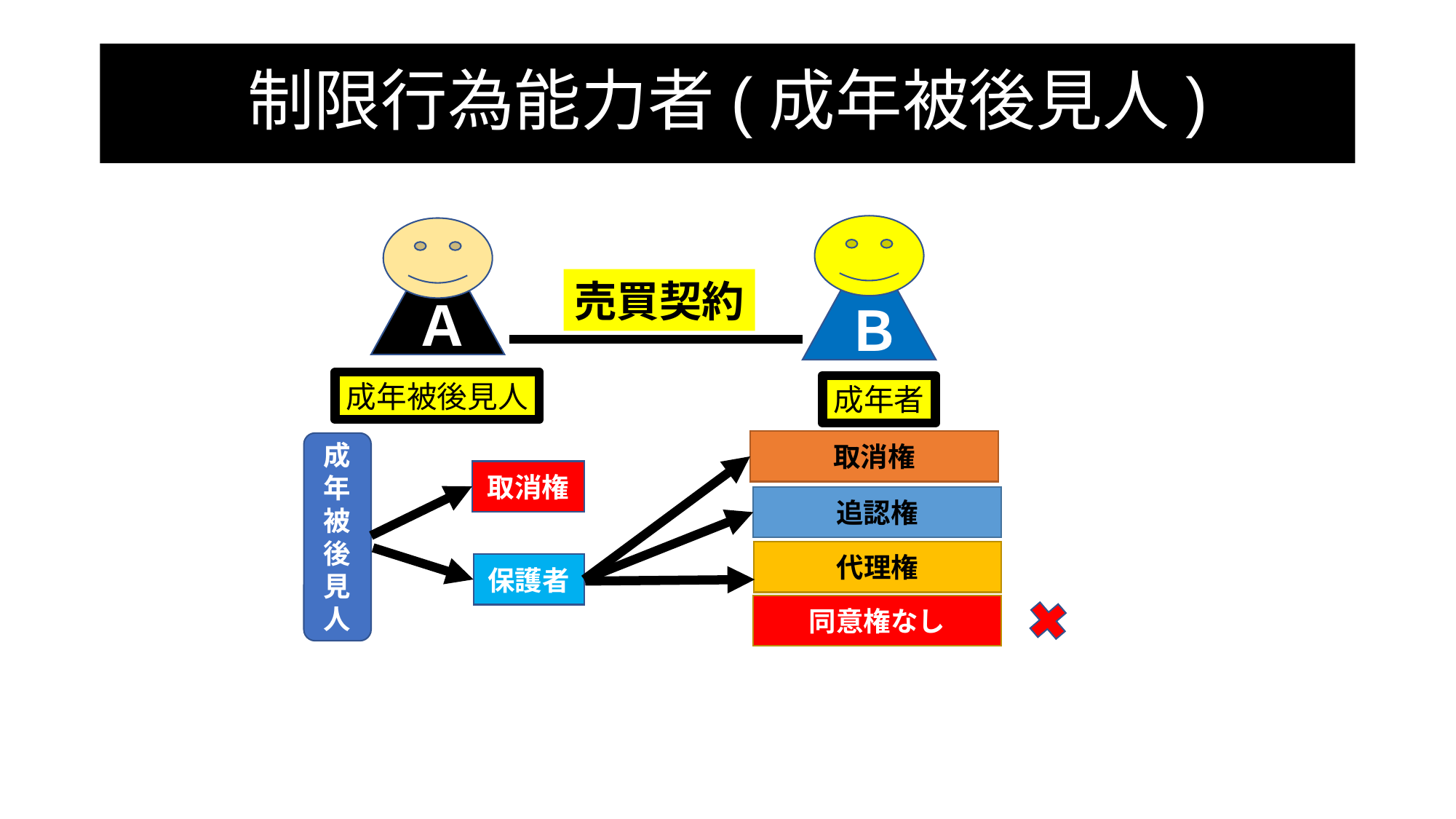

# 制限行為能力者(成年被後見人)

Ａ
Ｂ
売買契約
成年被後見人
成年者
取消権
成年被後見人
取消権
追認権
代理権
保護者
同意権なし